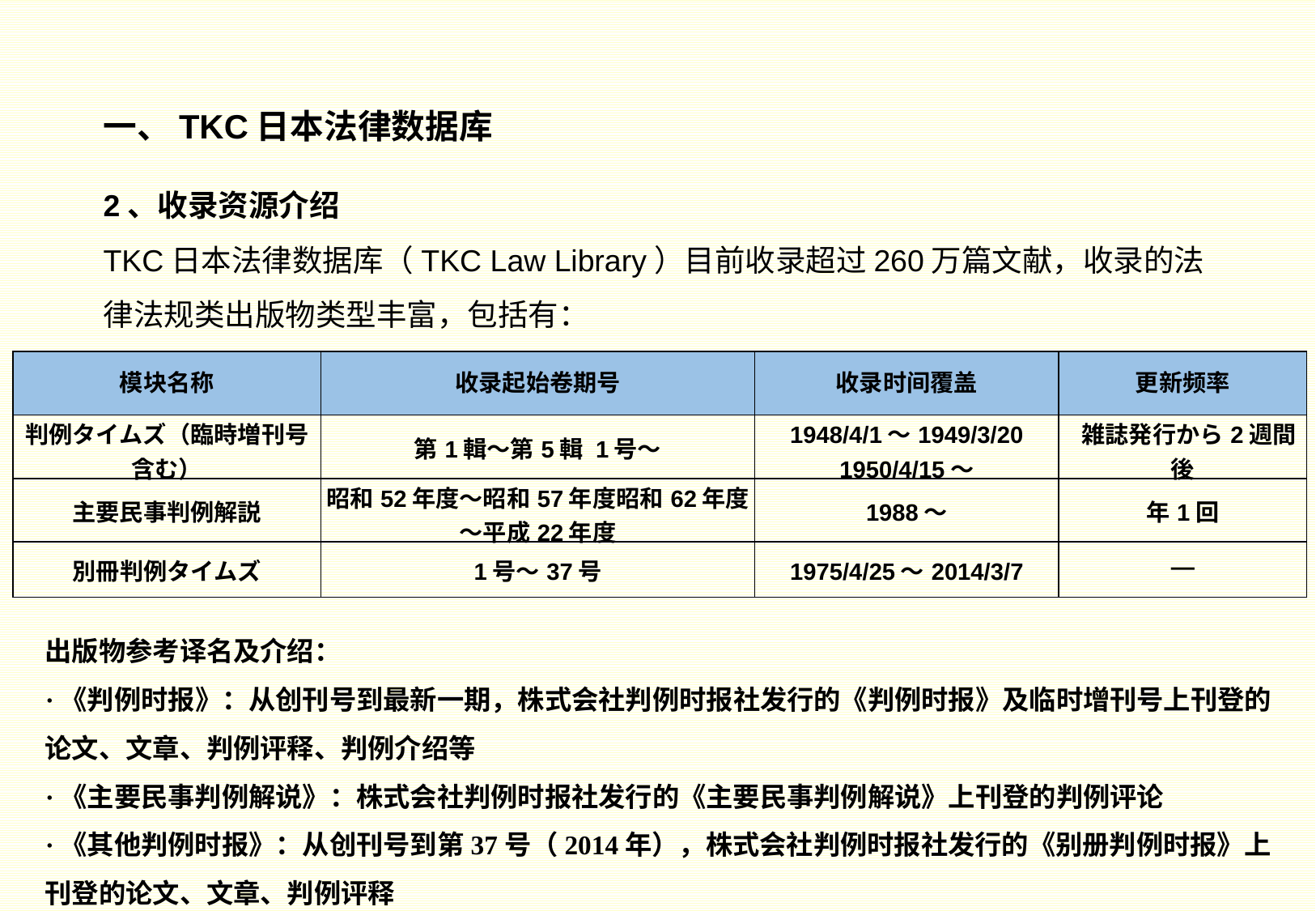

一、TKC日本法律数据库

2、收录资源介绍
TKC日本法律数据库（TKC Law Library）目前收录超过260万篇文献，收录的法律法规类出版物类型丰富，包括有：

| 模块名称 | 收录起始卷期号 | 收录时间覆盖 | 更新频率 |
| --- | --- | --- | --- |
| 判例タイムズ（臨時増刊号含む） | 第1輯～第5輯 1号～ | 1948/4/1～1949/3/20 1950/4/15～ | 雑誌発行から2週間後 |
| 主要民事判例解説 | 昭和52年度～昭和57年度昭和62年度～平成22年度 | 1988～ | 年1回 |
| 別冊判例タイムズ | 1号～37号 | 1975/4/25～2014/3/7 | — |
出版物参考译名及介绍：
·《判例时报》：从创刊号到最新一期，株式会社判例时报社发行的《判例时报》及临时增刊号上刊登的论文、文章、判例评释、判例介绍等
·《主要民事判例解说》：株式会社判例时报社发行的《主要民事判例解说》上刊登的判例评论
·《其他判例时报》：从创刊号到第37号（2014年），株式会社判例时报社发行的《别册判例时报》上刊登的论文、文章、判例评释